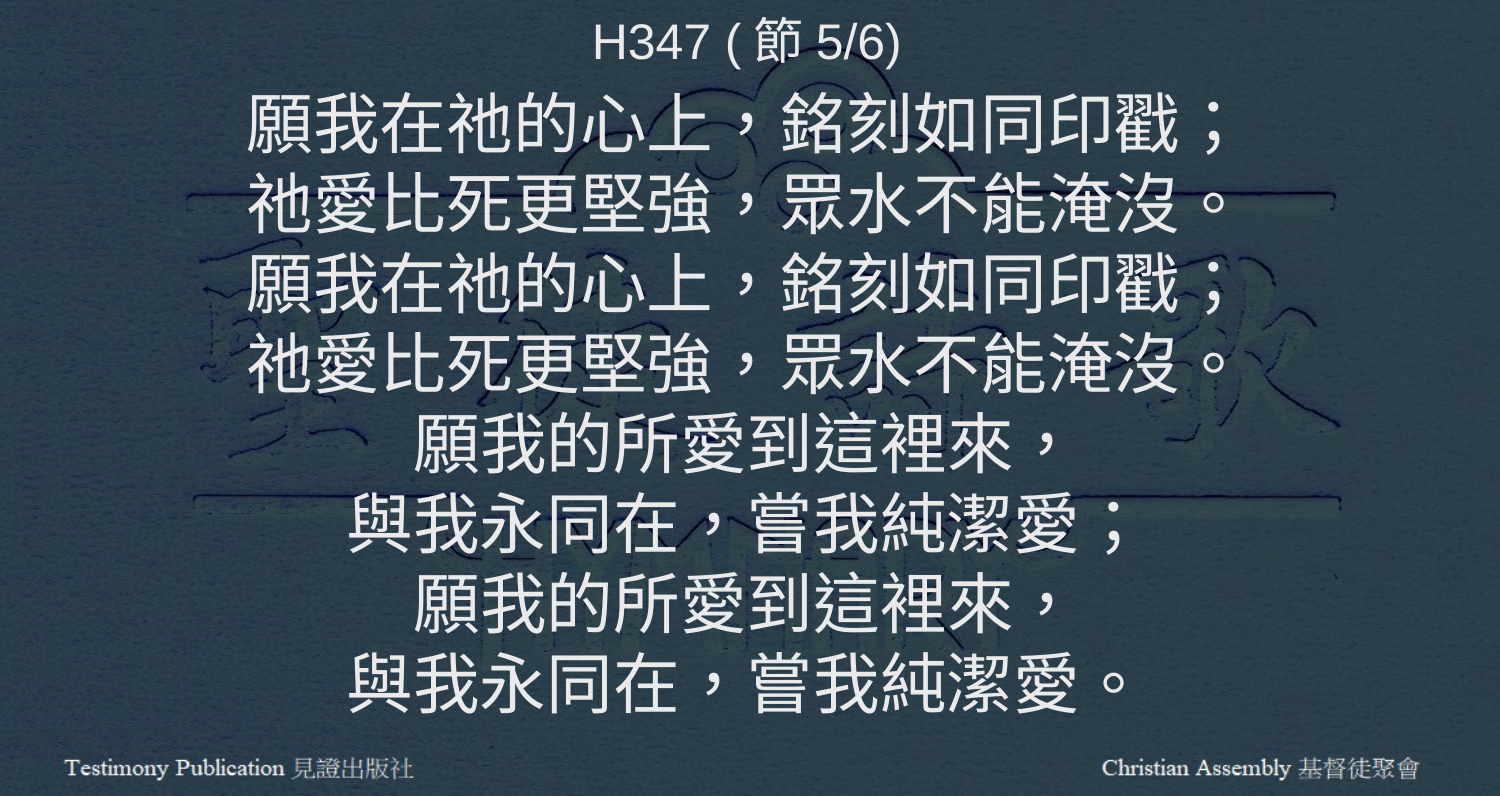

H347 (節5/6)
願我在祂的心上，銘刻如同印戳；
祂愛比死更堅強，眾水不能淹沒。
願我在祂的心上，銘刻如同印戳；
祂愛比死更堅強，眾水不能淹沒。
願我的所愛到這裡來，
與我永同在，嘗我純潔愛；
願我的所愛到這裡來，
與我永同在，嘗我純潔愛。